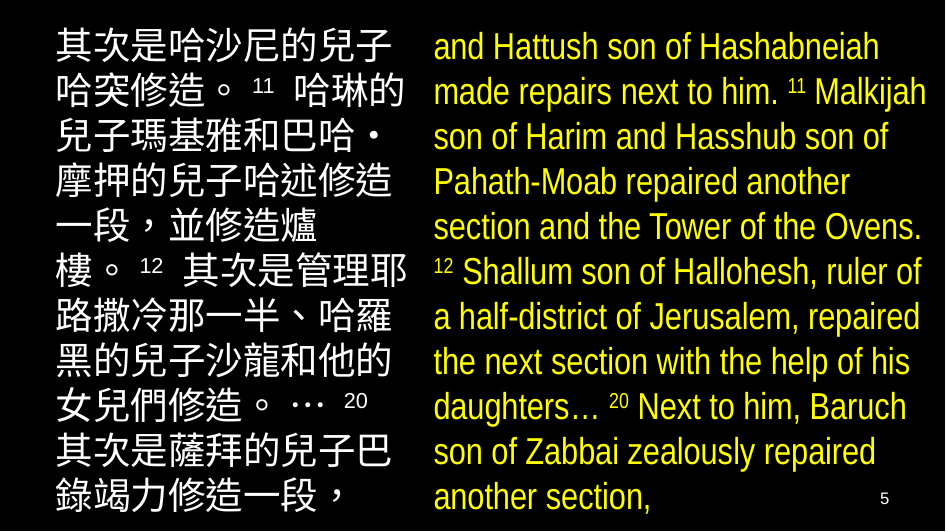

其次是哈沙尼的兒子哈突修造。11 哈琳的兒子瑪基雅和巴哈•摩押的兒子哈述修造一段，並修造爐樓。12 其次是管理耶路撒冷那一半、哈羅黑的兒子沙龍和他的女兒們修造。 … 20 其次是薩拜的兒子巴錄竭力修造一段，
and Hattush son of Hashabneiah made repairs next to him. 11 Malkijah son of Harim and Hasshub son of Pahath-Moab repaired another section and the Tower of the Ovens. 12 Shallum son of Hallohesh, ruler of a half-district of Jerusalem, repaired the next section with the help of his daughters… 20 Next to him, Baruch son of Zabbai zealously repaired another section,
5